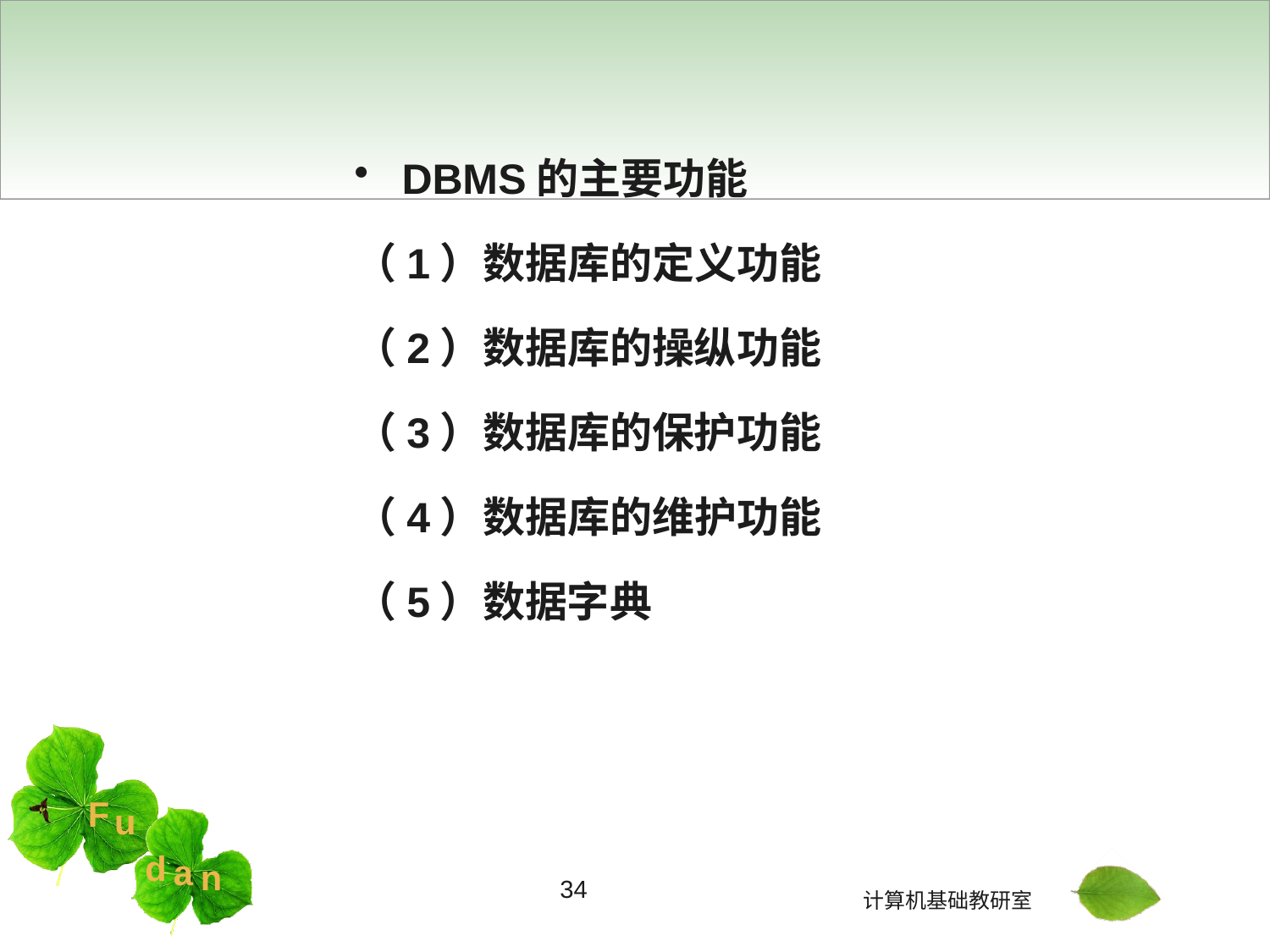

DBMS的主要功能
（1）数据库的定义功能
（2）数据库的操纵功能
（3）数据库的保护功能
（4）数据库的维护功能
（5）数据字典

34